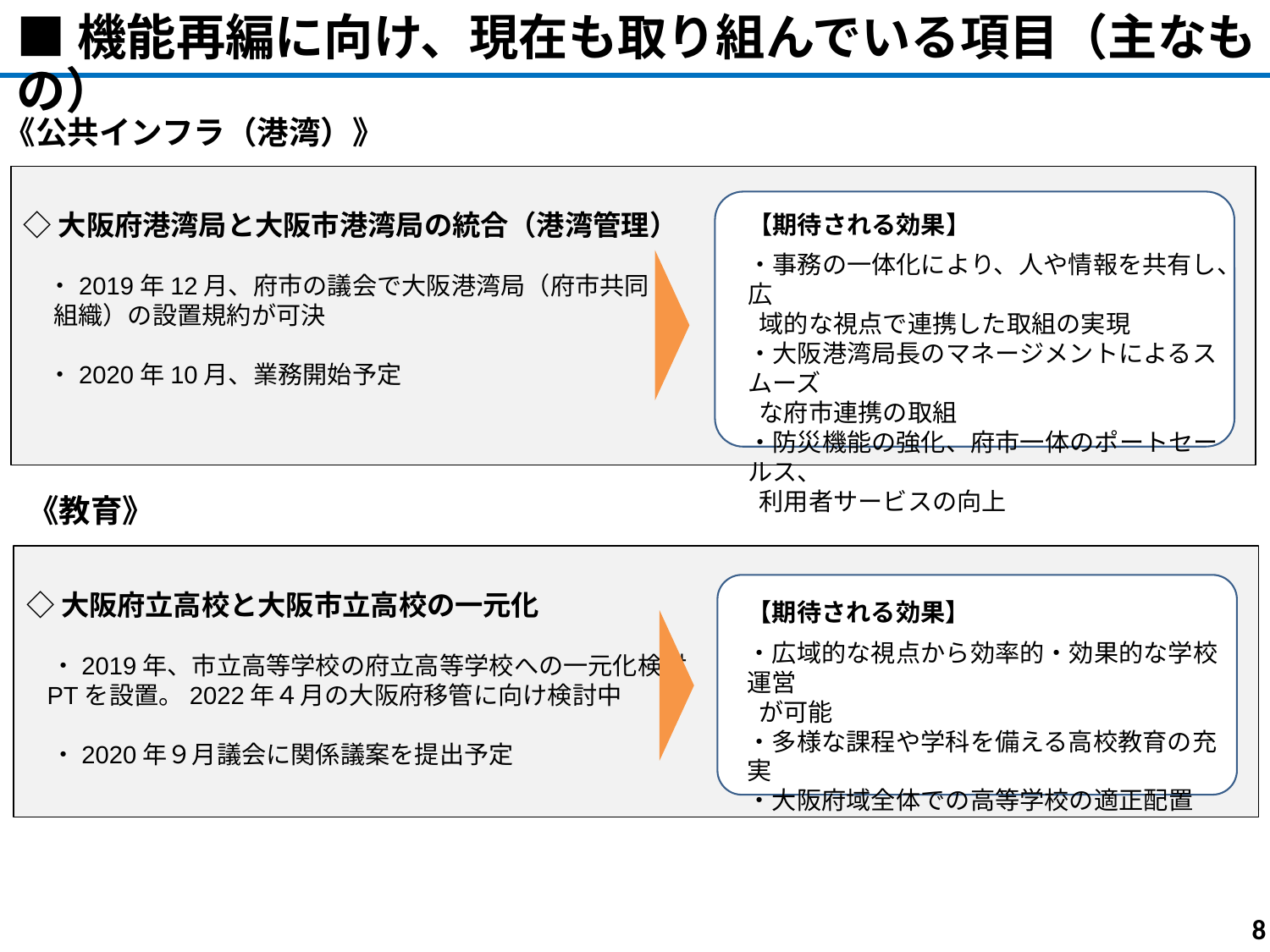

■機能再編に向け、現在も取り組んでいる項目（主なもの）
《公共インフラ（港湾）》

◇大阪府港湾局と大阪市港湾局の統合（港湾管理）

　・2019年12月、府市の議会で大阪港湾局（府市共同
　 組織）の設置規約が可決

　・2020年10月、業務開始予定

【期待される効果】

・事務の一体化により、人や情報を共有し、広
 域的な視点で連携した取組の実現
・大阪港湾局長のマネージメントによるスムーズ
 な府市連携の取組
・防災機能の強化、府市一体のポートセールス、
 利用者サービスの向上

《教育》

◇大阪府立高校と大阪市立高校の一元化

　・2019年、市立高等学校の府立高等学校への一元化検討
   PTを設置。2022年４月の大阪府移管に向け検討中

　・2020年９月議会に関係議案を提出予定

【期待される効果】

・広域的な視点から効率的・効果的な学校運営
 が可能
・多様な課程や学科を備える高校教育の充実
・大阪府域全体での高等学校の適正配置

8